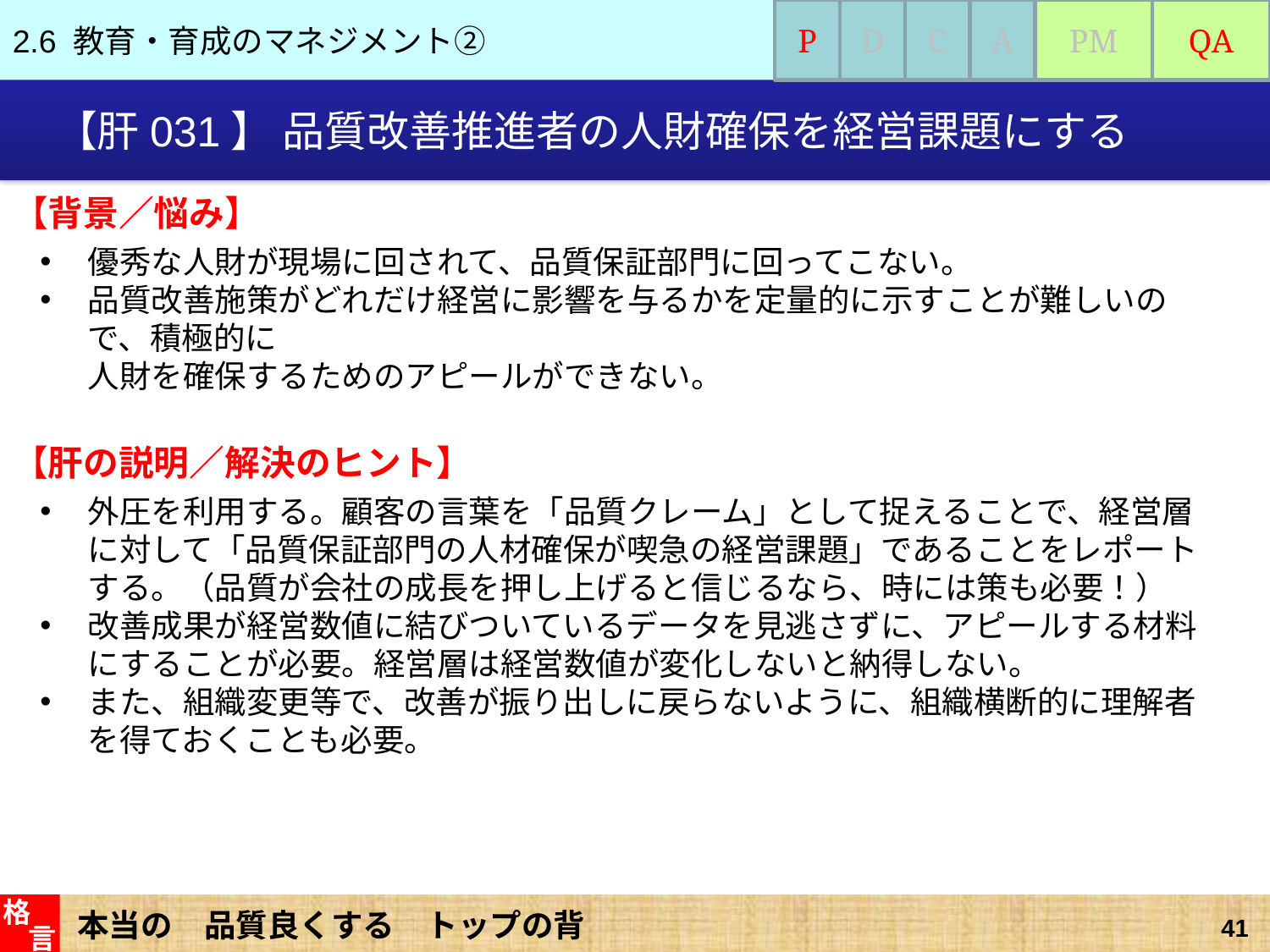

2.6 教育・育成のマネジメント②
P
D
C
A
PM
QA
# 【肝031】 品質改善推進者の人財確保を経営課題にする
【背景／悩み】
優秀な人財が現場に回されて、品質保証部門に回ってこない。
品質改善施策がどれだけ経営に影響を与るかを定量的に示すことが難しいので、積極的に
人財を確保するためのアピールができない。
【肝の説明／解決のヒント】
外圧を利用する。顧客の言葉を「品質クレーム」として捉えることで、経営層に対して「品質保証部門の人材確保が喫急の経営課題」であることをレポートする。（品質が会社の成長を押し上げると信じるなら、時には策も必要！）
改善成果が経営数値に結びついているデータを見逃さずに、アピールする材料にすることが必要。経営層は経営数値が変化しないと納得しない。
また、組織変更等で、改善が振り出しに戻らないように、組織横断的に理解者を得ておくことも必要。
本当の　品質良くする　トップの背
格
言
41